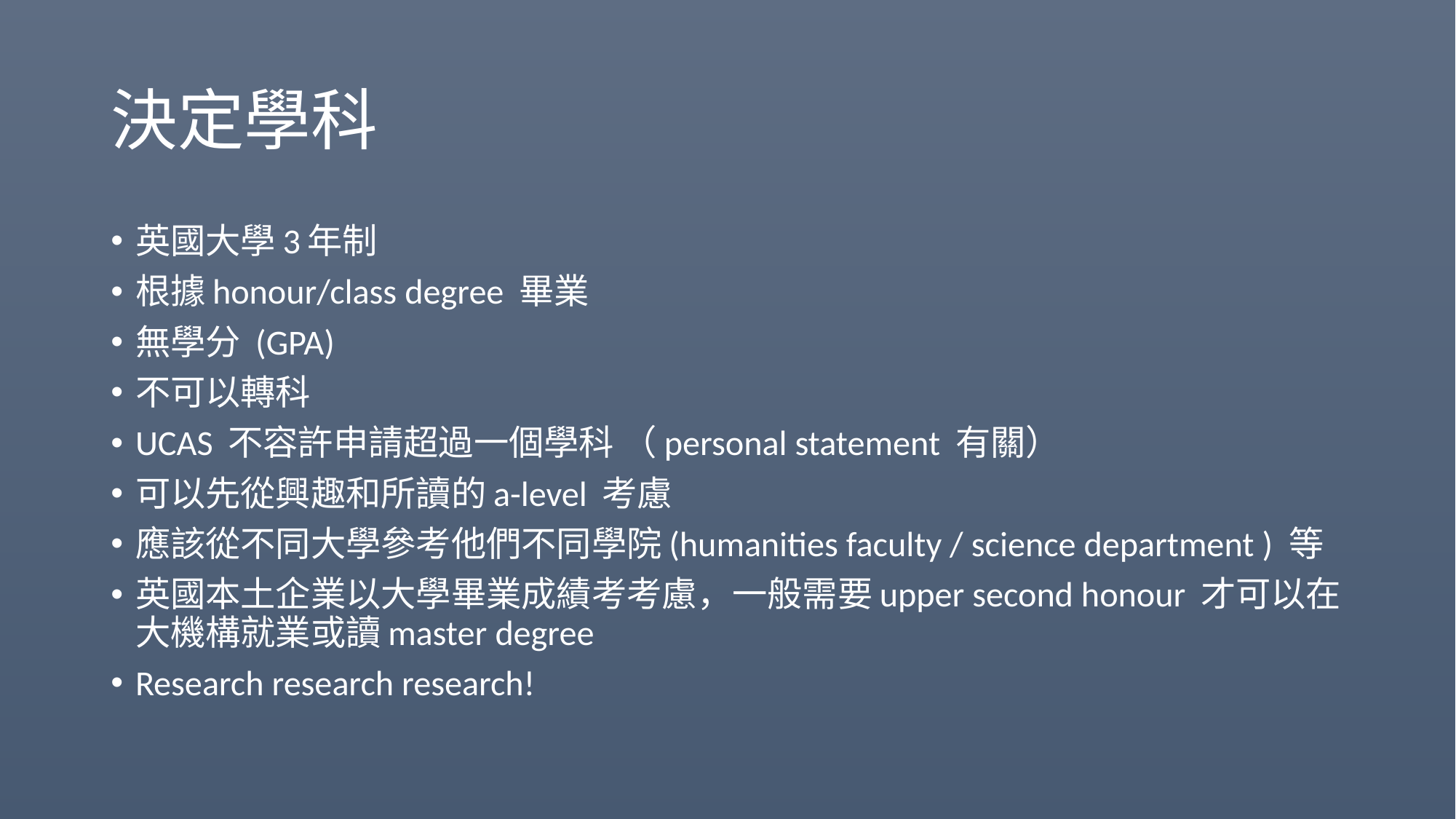

# 決定學科
英國大學3年制
根據honour/class degree 畢業
無學分 (GPA)
不可以轉科
UCAS 不容許申請超過一個學科 （personal statement 有關）
可以先從興趣和所讀的a-level 考慮
應該從不同大學參考他們不同學院(humanities faculty / science department ) 等
英國本土企業以大學畢業成績考考慮，一般需要upper second honour 才可以在大機構就業或讀master degree
Research research research!